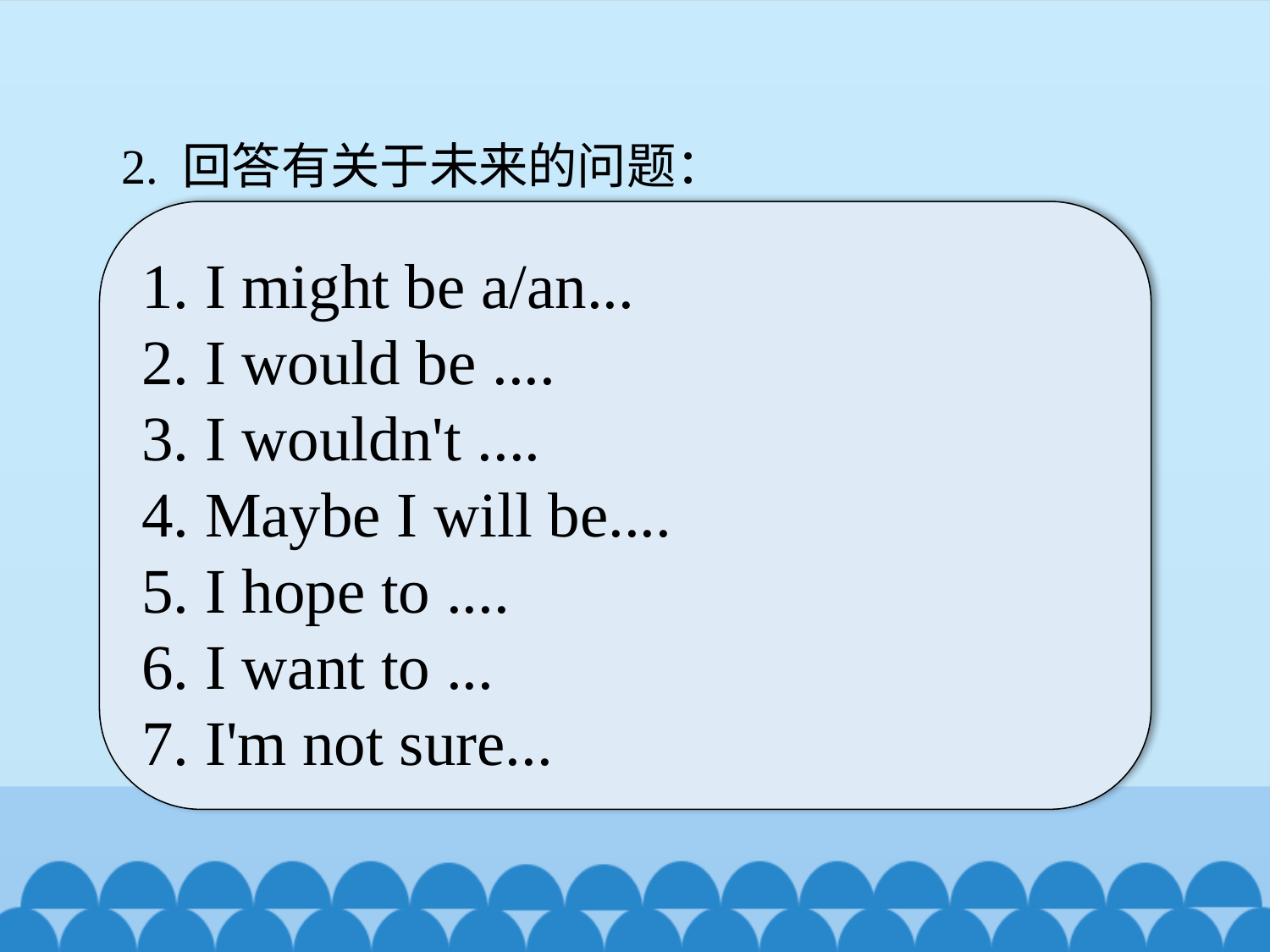

2. 回答有关于未来的问题：

1. I might be a/an...
2. I would be ....
3. I wouldn't ....
4. Maybe I will be....
5. I hope to ....
6. I want to ...
7. I'm not sure...

The kids may be in the classroom. 孩子们有可能在教室。